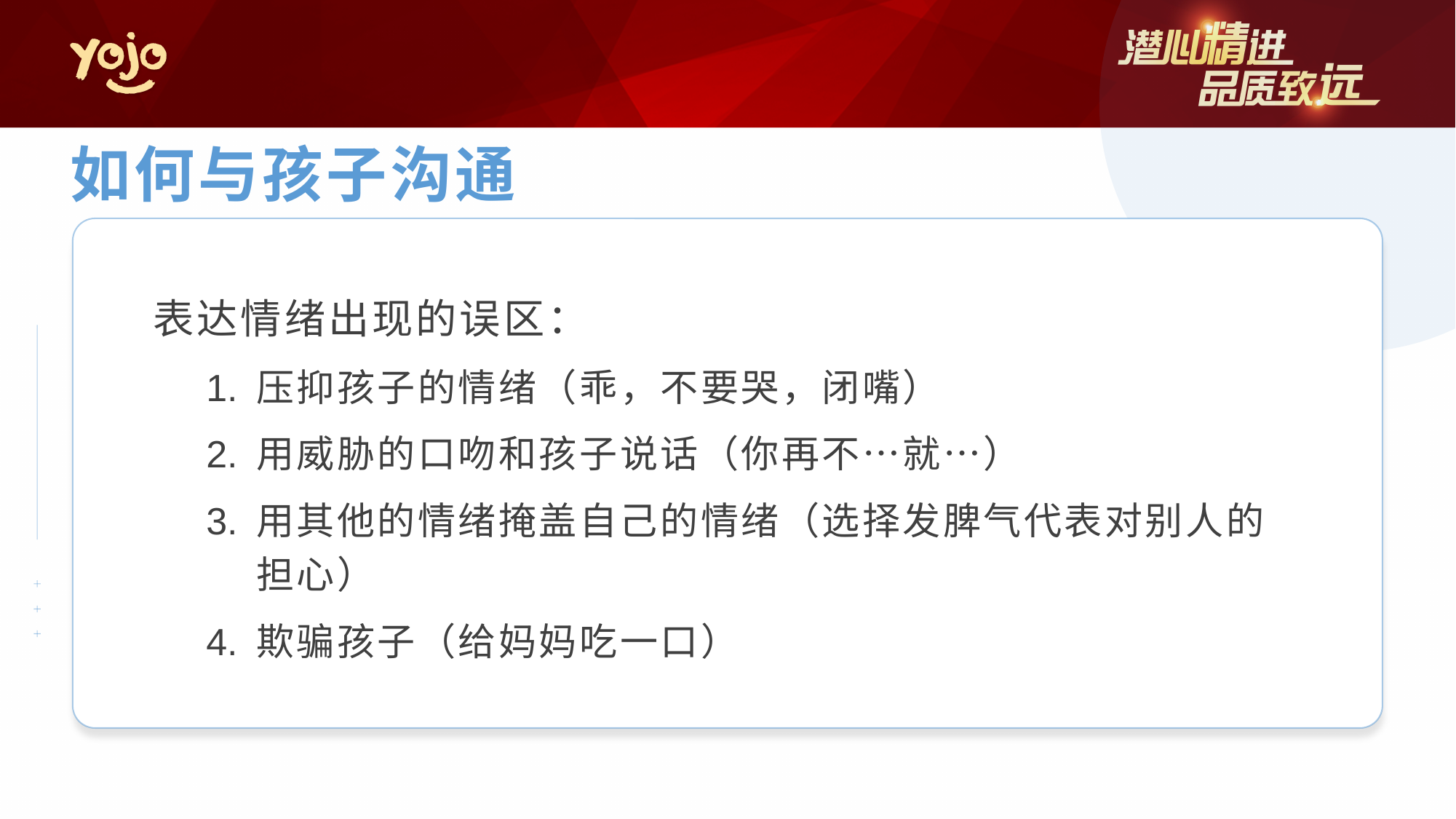

如何与孩子沟通

表达情绪出现的误区：
压抑孩子的情绪（乖，不要哭，闭嘴）
用威胁的口吻和孩子说话（你再不…就…）
用其他的情绪掩盖自己的情绪（选择发脾气代表对别人的担心）
欺骗孩子（给妈妈吃一口）